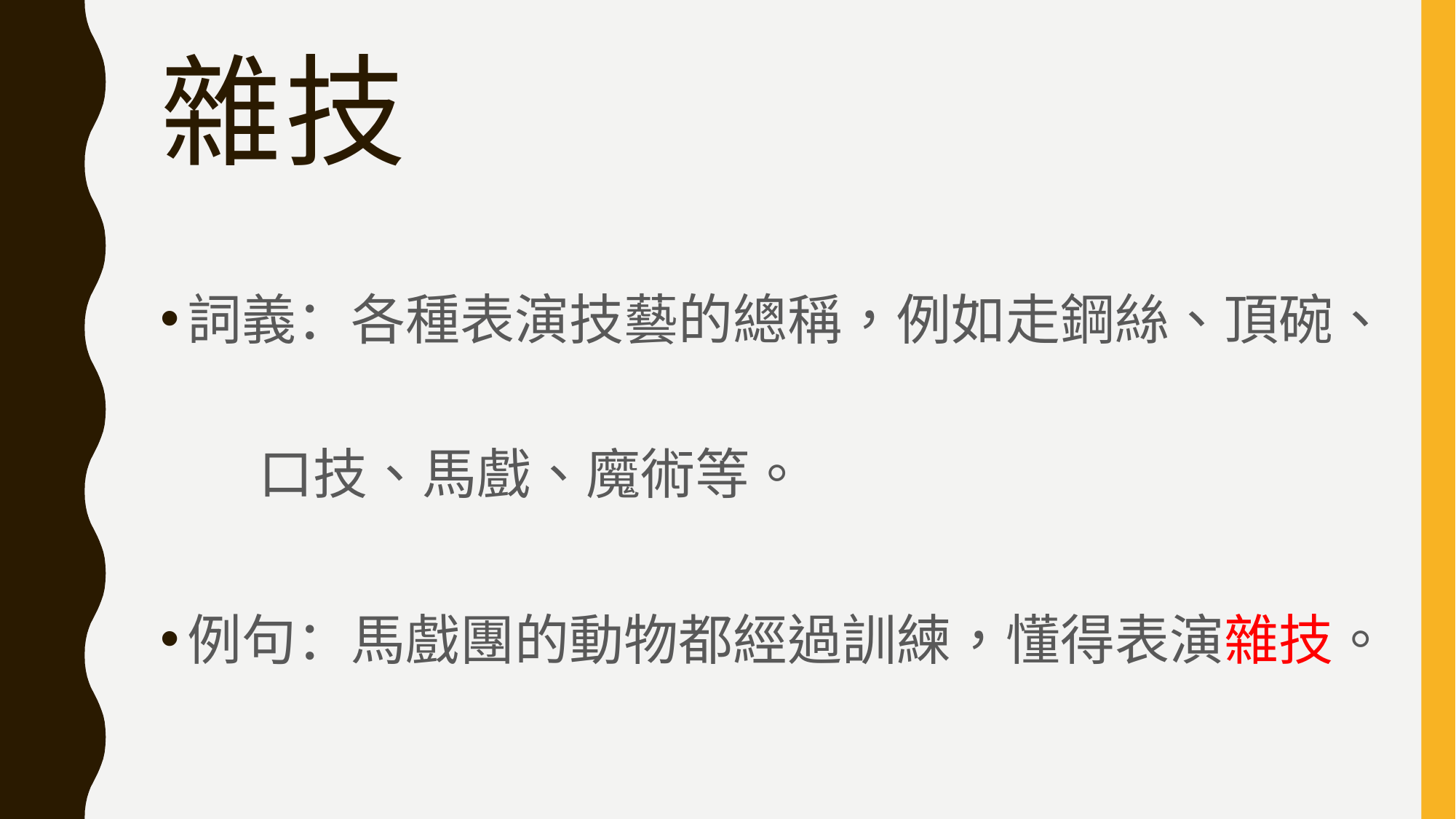

# 雜技
詞義：各種表演技藝的總稱，例如走鋼絲、頂碗、
       口技、馬戲、魔術等。

例句：馬戲團的動物都經過訓練，懂得表演雜技。